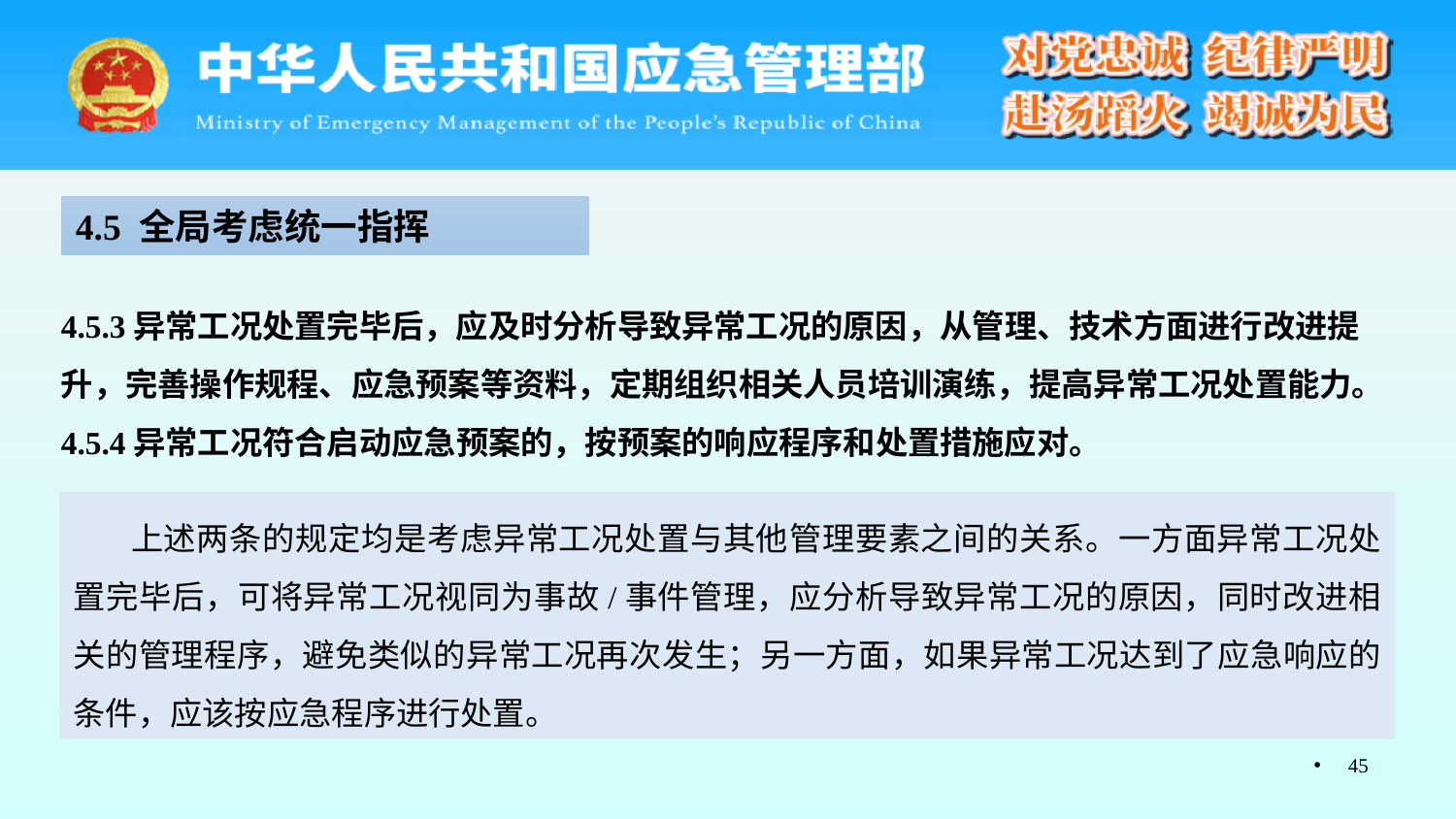

4.5 全局考虑统一指挥
4.5.3异常工况处置完毕后，应及时分析导致异常工况的原因，从管理、技术方面进行改进提升，完善操作规程、应急预案等资料，定期组织相关人员培训演练，提高异常工况处置能力。
4.5.4异常工况符合启动应急预案的，按预案的响应程序和处置措施应对。
上述两条的规定均是考虑异常工况处置与其他管理要素之间的关系。一方面异常工况处置完毕后，可将异常工况视同为事故/事件管理，应分析导致异常工况的原因，同时改进相关的管理程序，避免类似的异常工况再次发生；另一方面，如果异常工况达到了应急响应的条件，应该按应急程序进行处置。
45